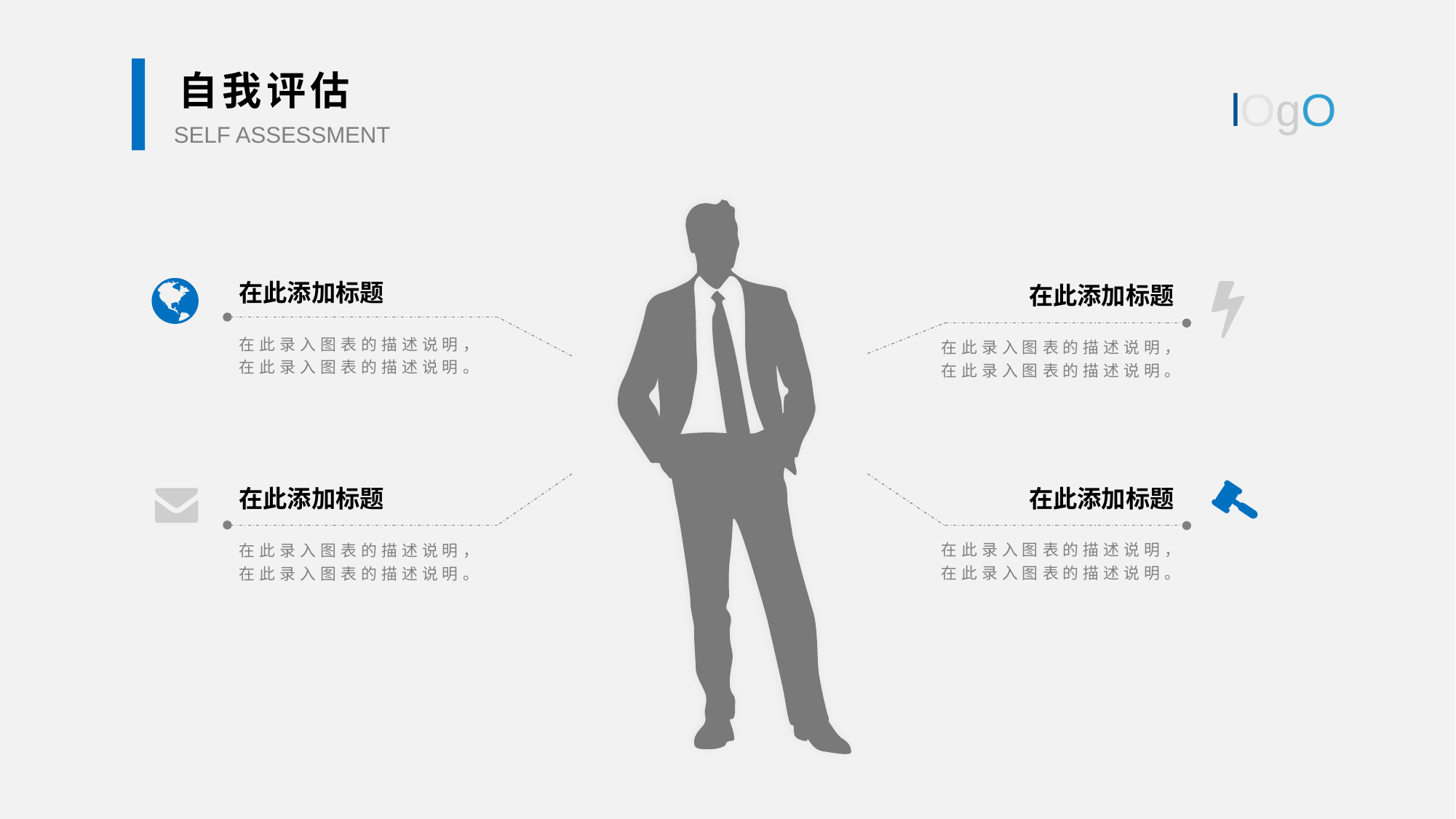

自我评估
SELF ASSESSMENT

在此添加标题
在此录入图表的描述说明，在此录入图表的描述说明。
在此添加标题
在此录入图表的描述说明，在此录入图表的描述说明。

在此添加标题
在此录入图表的描述说明，在此录入图表的描述说明。
在此添加标题
在此录入图表的描述说明，在此录入图表的描述说明。